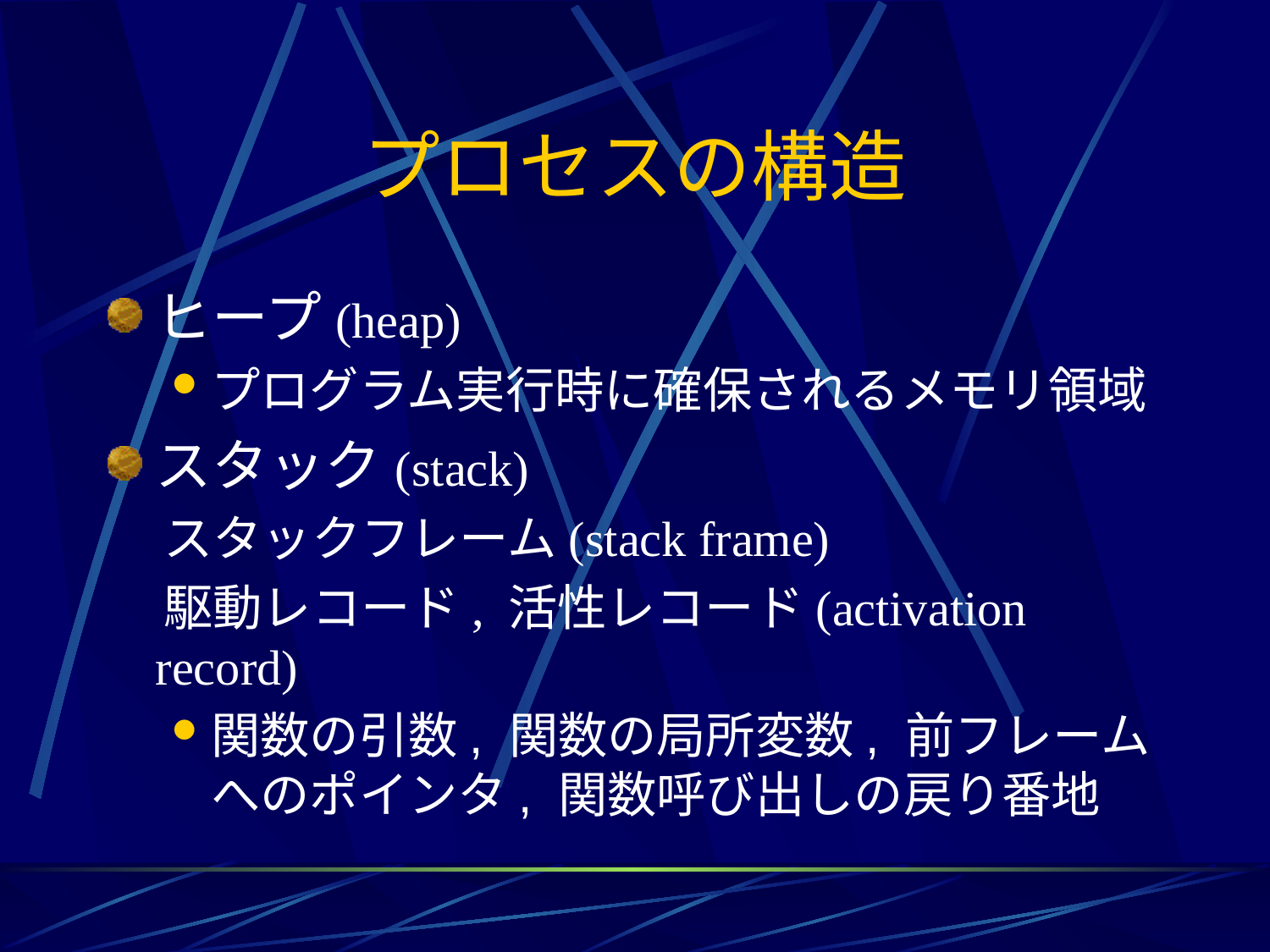

# プロセスの構造
ヒープ(heap)
プログラム実行時に確保されるメモリ領域
スタック(stack)
    スタックフレーム(stack frame)
    駆動レコード, 活性レコード(activation record)
関数の引数, 関数の局所変数, 前フレームへのポインタ, 関数呼び出しの戻り番地